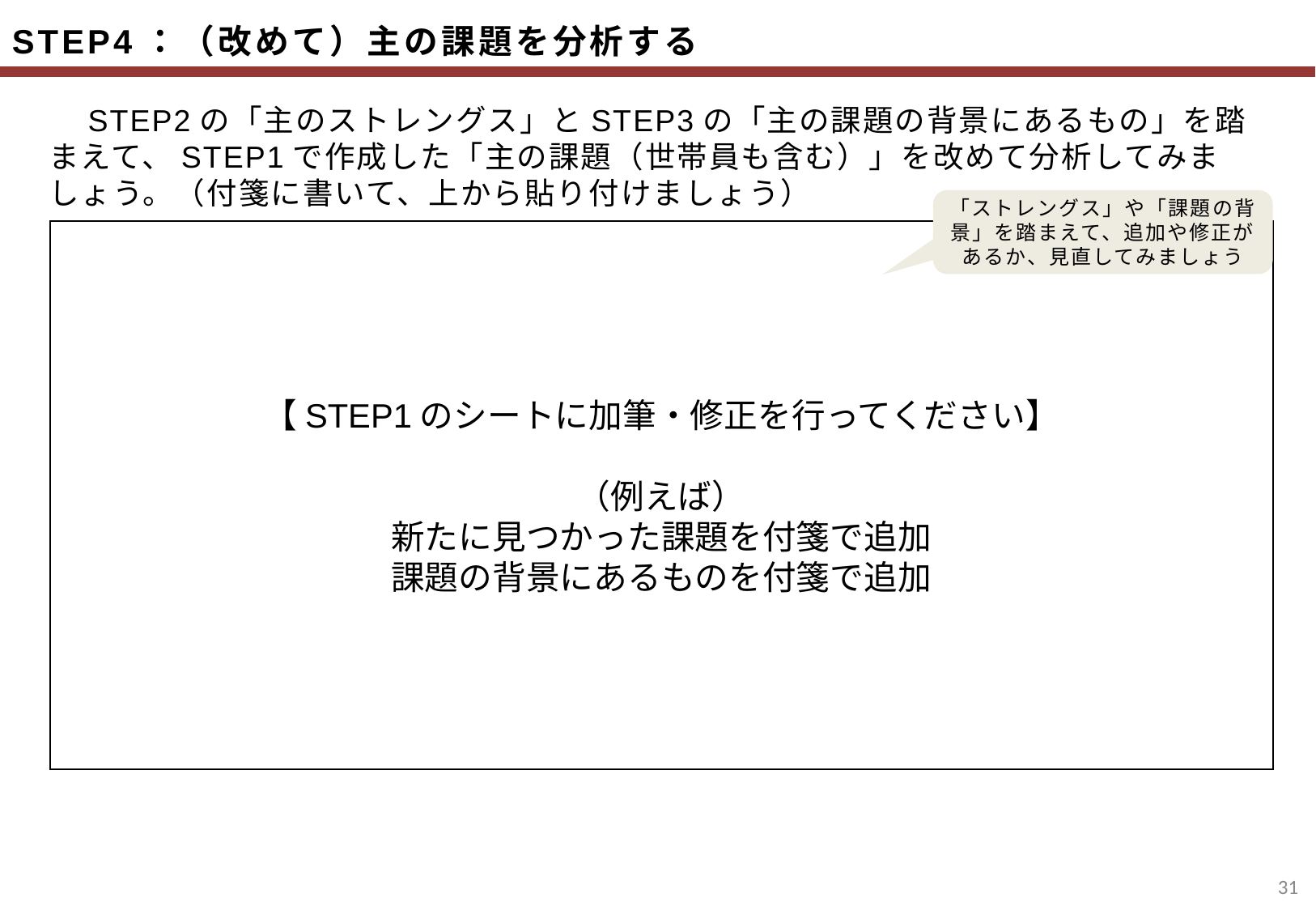

STEP4：（改めて）主の課題を分析する
　STEP2の「主のストレングス」とSTEP3の「主の課題の背景にあるもの」を踏まえて、STEP1で作成した「主の課題（世帯員も含む）」を改めて分析してみましょう。（付箋に書いて、上から貼り付けましょう）

「ストレングス」や「課題の背景」を踏まえて、追加や修正があるか、見直してみましょう
【STEP1のシートに加筆・修正を行ってください】
（例えば）
新たに見つかった課題を付箋で追加
課題の背景にあるものを付箋で追加
31